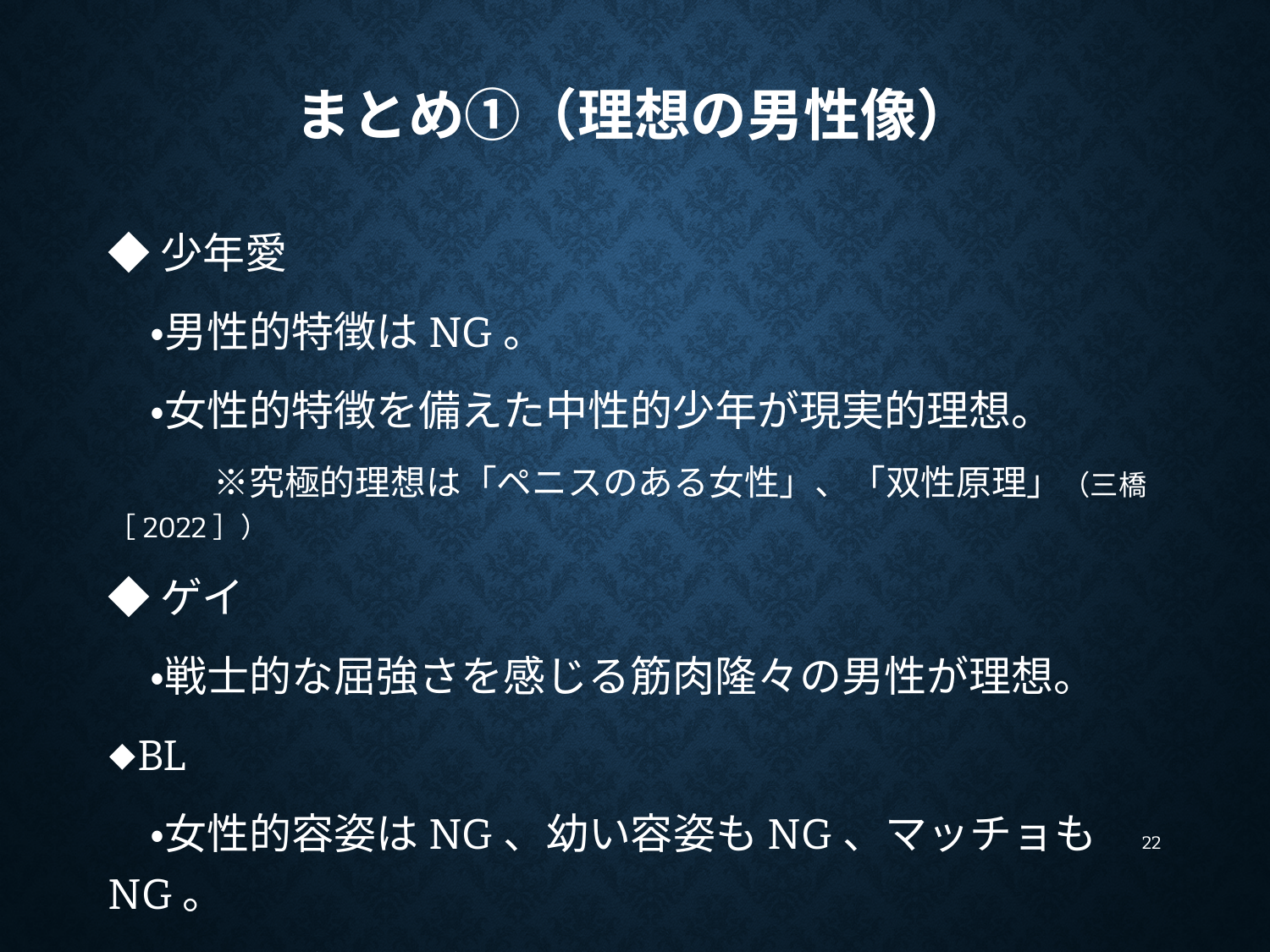

# まとめ①（理想の男性像）
◆少年愛
　・男性的特徴はNG。
　・女性的特徴を備えた中性的少年が現実的理想。
　　　※究極的理想は「ペニスのある女性」、「双性原理」（三橋［2022］）
◆ゲイ
　・戦士的な屈強さを感じる筋肉隆々の男性が理想。
◆BL
　・女性的容姿はNG、幼い容姿もNG、マッチョもNG。
　・若い知的男性が理想。
22